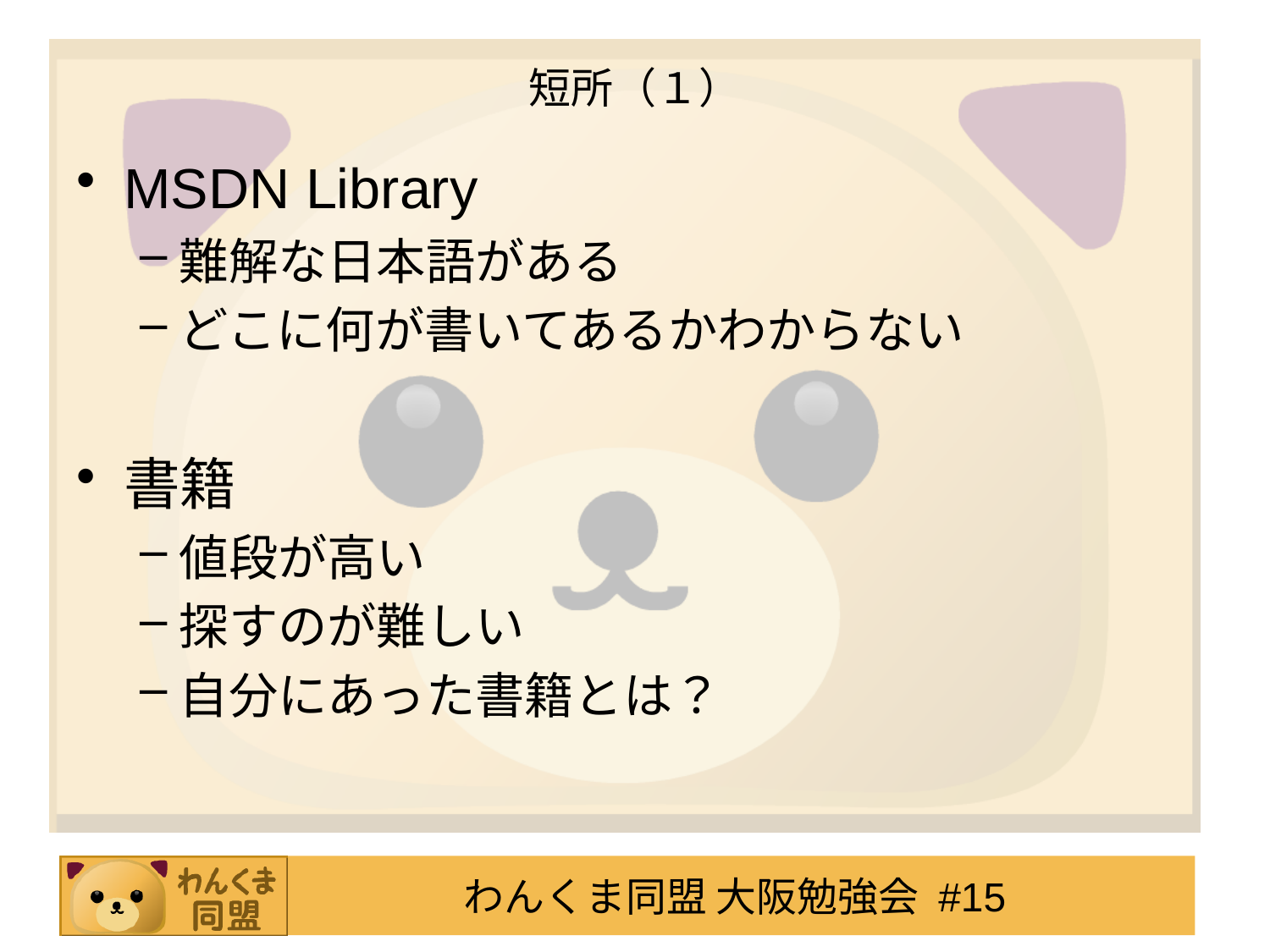

# 短所（１）
MSDN Library
難解な日本語がある
どこに何が書いてあるかわからない

書籍
値段が高い
探すのが難しい
自分にあった書籍とは？